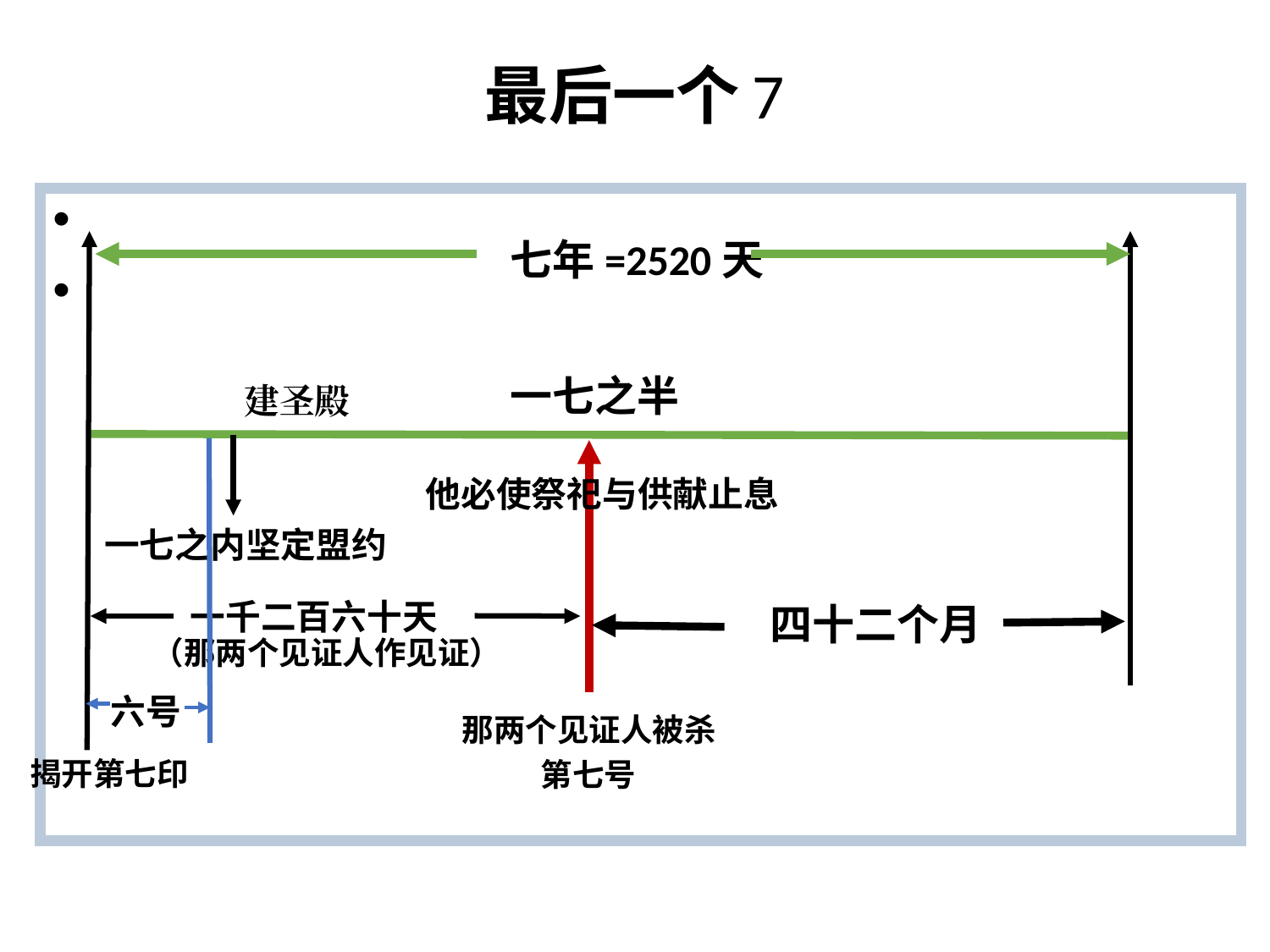

# 最后一个7

七年=2520天
一七之半
建圣殿
他必使祭祀与供献止息
一七之内坚定盟约
一千二百六十天
四十二个月
（那两个见证人作见证）
六号
那两个见证人被杀
揭开第七印
第七号